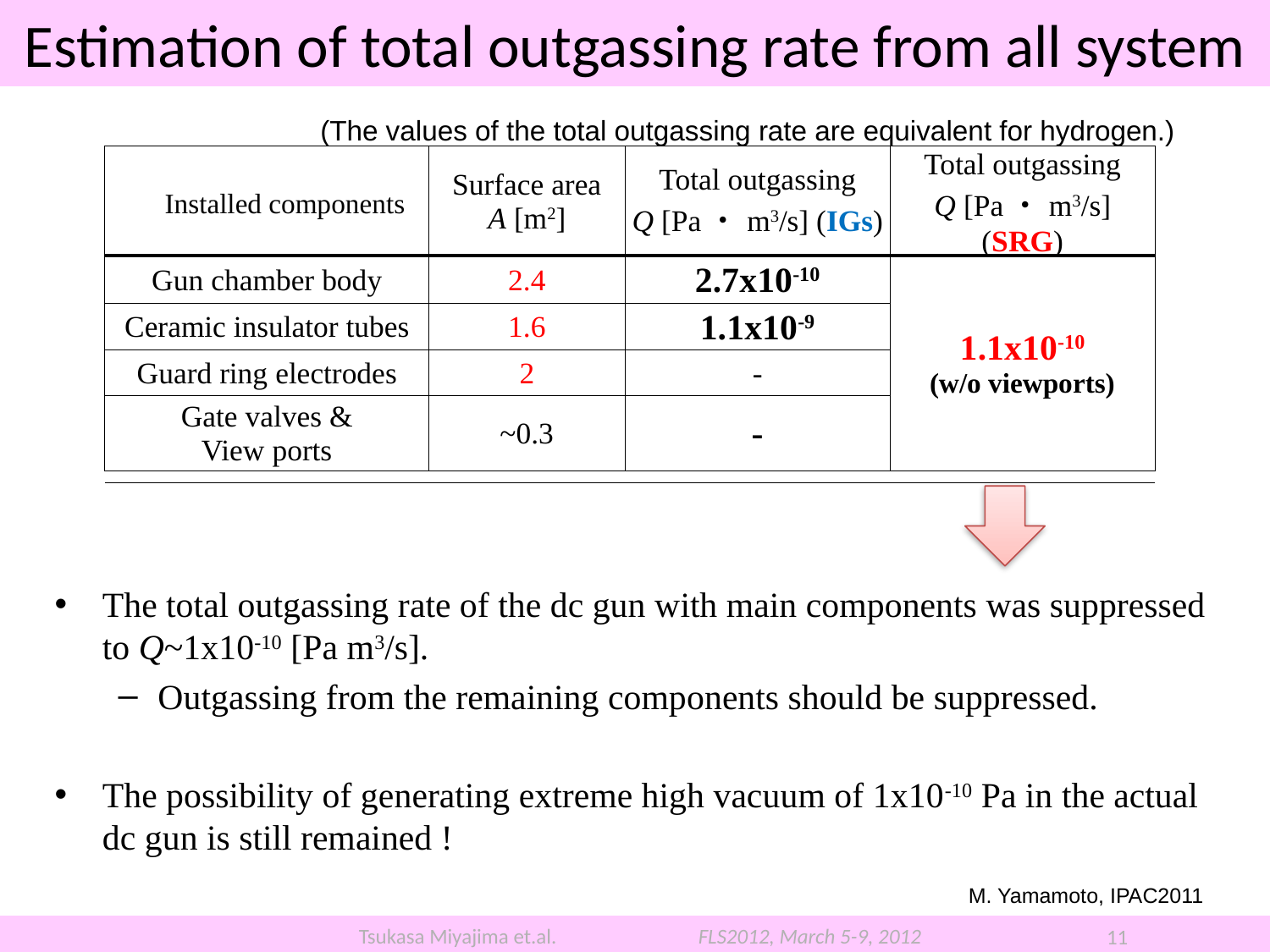

# Estimation of total outgassing rate from all system
(The values of the total outgassing rate are equivalent for hydrogen.)
| Installed components | Surface area A [m2] | Total outgassing Q [Pa・m3/s] (IGs) | Total outgassing Q [Pa・m3/s] (SRG) |
| --- | --- | --- | --- |
| Gun chamber body | 2.4 | 2.7x10-10 | 1.1x10-10 (w/o viewports) |
| Ceramic insulator tubes | 1.6 | 1.1x10-9 |  |
| Guard ring electrodes | 2 | - |  |
| Gate valves & View ports | ~0.3 | - |  |
|  |  |  |  |

The total outgassing rate of the dc gun with main components was suppressed to Q~1x10-10 [Pa m3/s].
Outgassing from the remaining components should be suppressed.

The possibility of generating extreme high vacuum of 1x10-10 Pa in the actual dc gun is still remained !
M. Yamamoto, IPAC2011
Tsukasa Miyajima et.al.
FLS2012, March 5-9, 2012
11